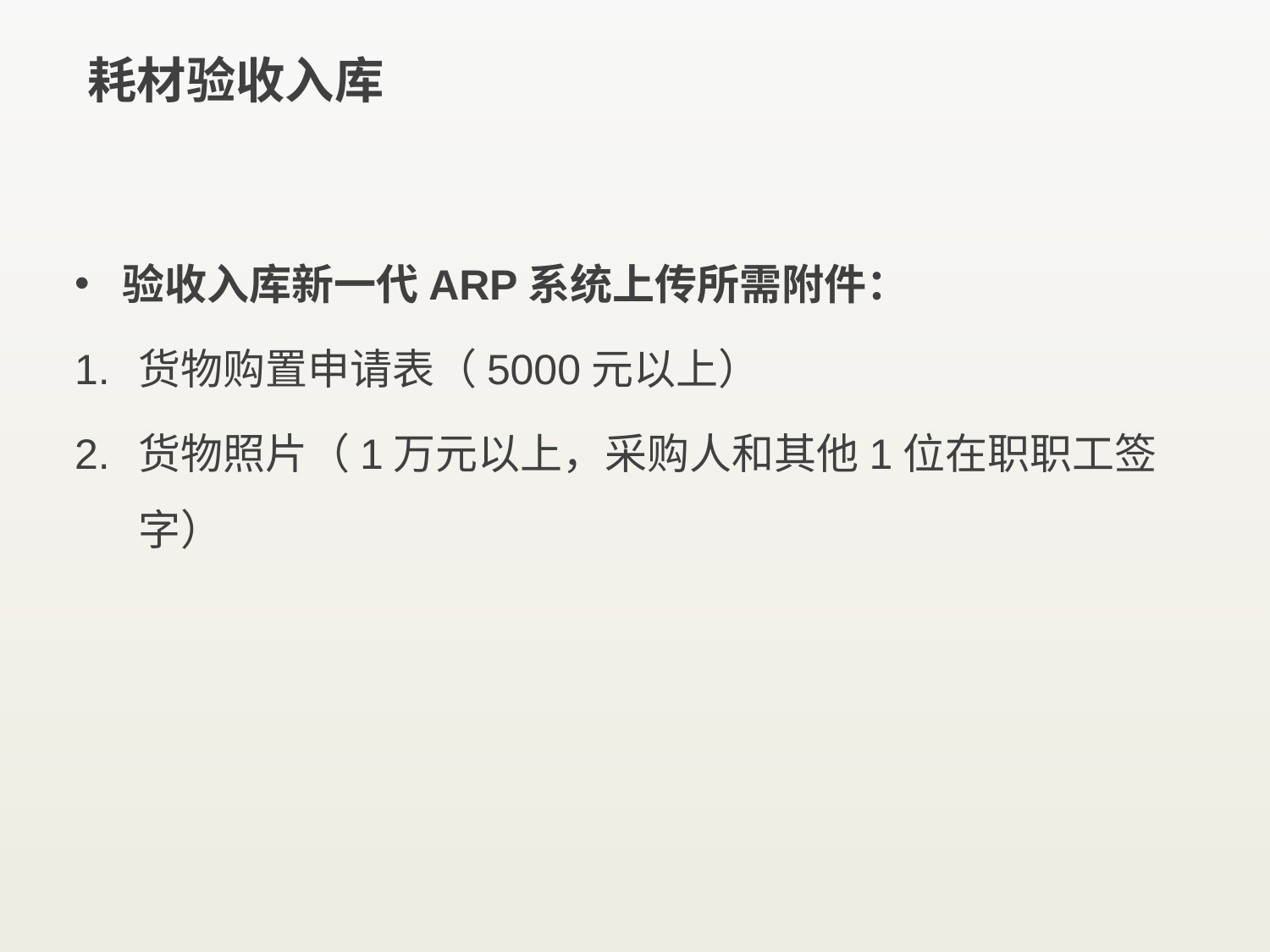

# 耗材验收入库
验收入库新一代ARP系统上传所需附件：
货物购置申请表（5000元以上）
货物照片（1万元以上，采购人和其他1位在职职工签字）